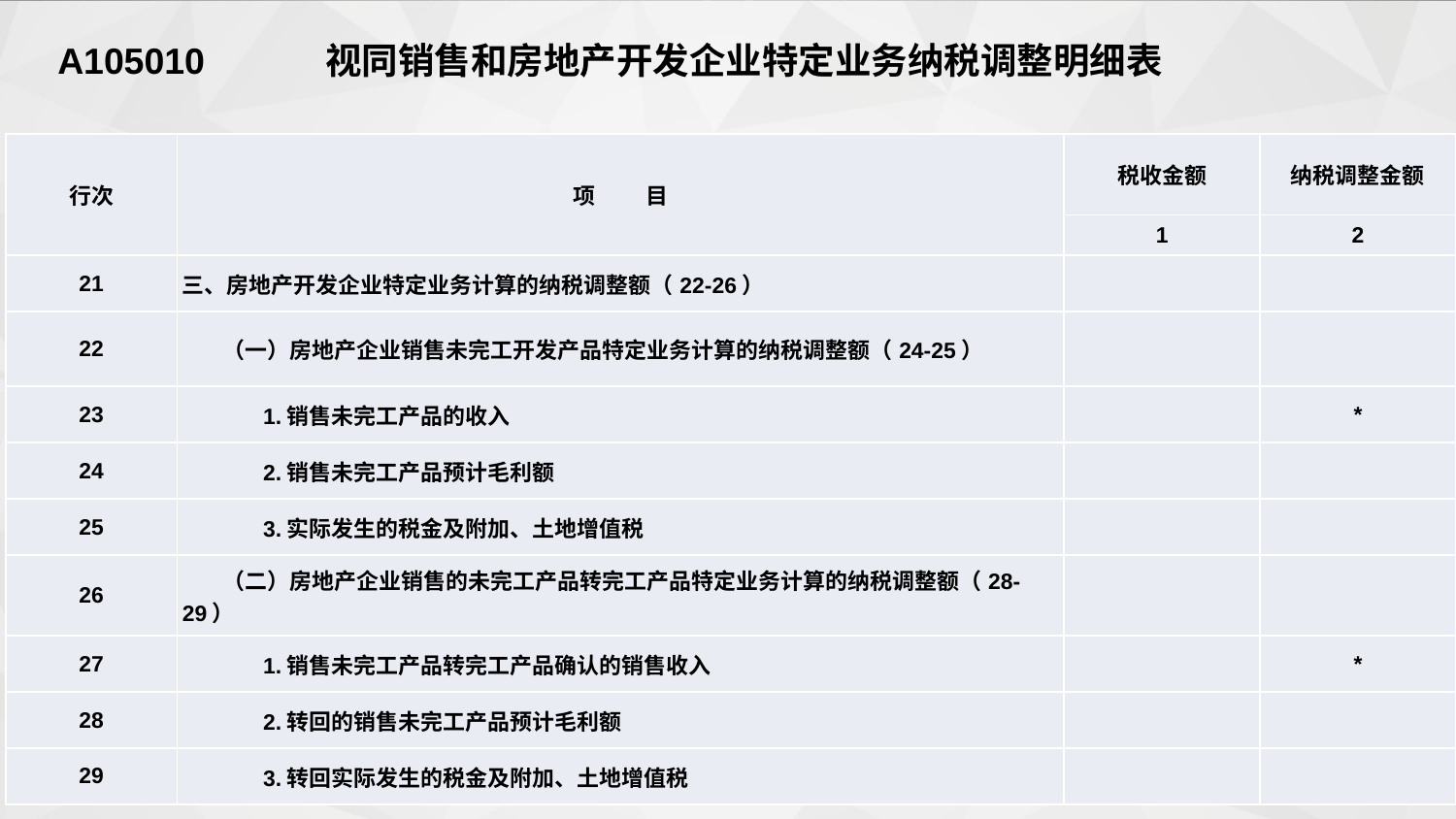

A105010           视同销售和房地产开发企业特定业务纳税调整明细表
| 行次 | 项目 | 税收金额 | 纳税调整金额 |
| --- | --- | --- | --- |
|  |  | 1 | 2 |
| 21 | 三、房地产开发企业特定业务计算的纳税调整额（22-26） |  |  |
| 22 | （一）房地产企业销售未完工开发产品特定业务计算的纳税调整额（24-25） |  |  |
| 23 | 1.销售未完工产品的收入 |  | \* |
| 24 | 2.销售未完工产品预计毛利额 |  |  |
| 25 | 3.实际发生的税金及附加、土地增值税 |  |  |
| 26 | （二）房地产企业销售的未完工产品转完工产品特定业务计算的纳税调整额（28-29） |  |  |
| 27 | 1.销售未完工产品转完工产品确认的销售收入 |  | \* |
| 28 | 2.转回的销售未完工产品预计毛利额 |  |  |
| 29 | 3.转回实际发生的税金及附加、土地增值税 |  |  |